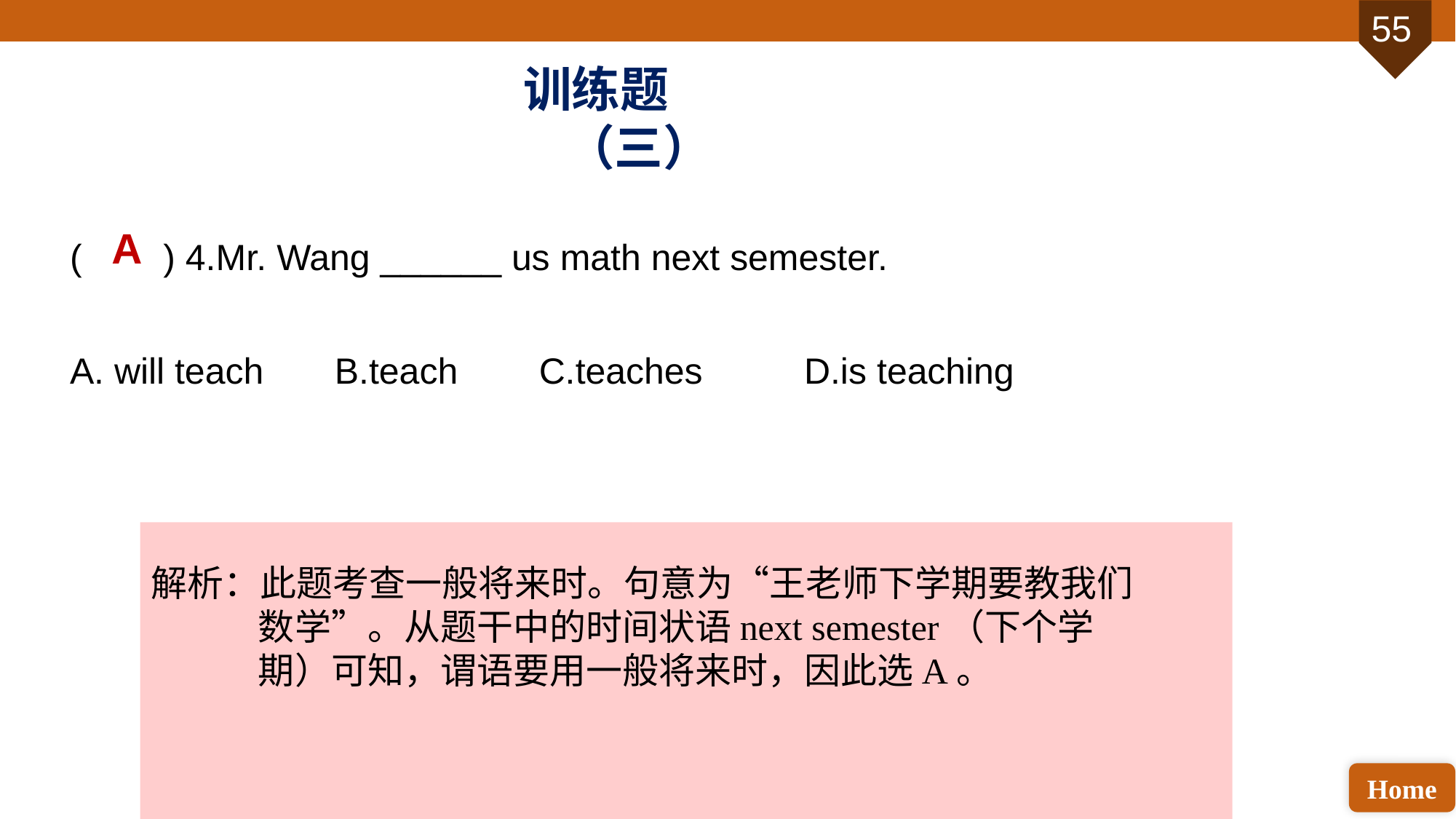

训练题（三）
A
(        ) 4.Mr. Wang ______ us math next semester.

A. will teach       B.teach        C.teaches          D.is teaching

解析：此题考查一般将来时。句意为“王老师下学期要教我们数学”。从题干中的时间状语next semester（下个学期）可知，谓语要用一般将来时，因此选A。